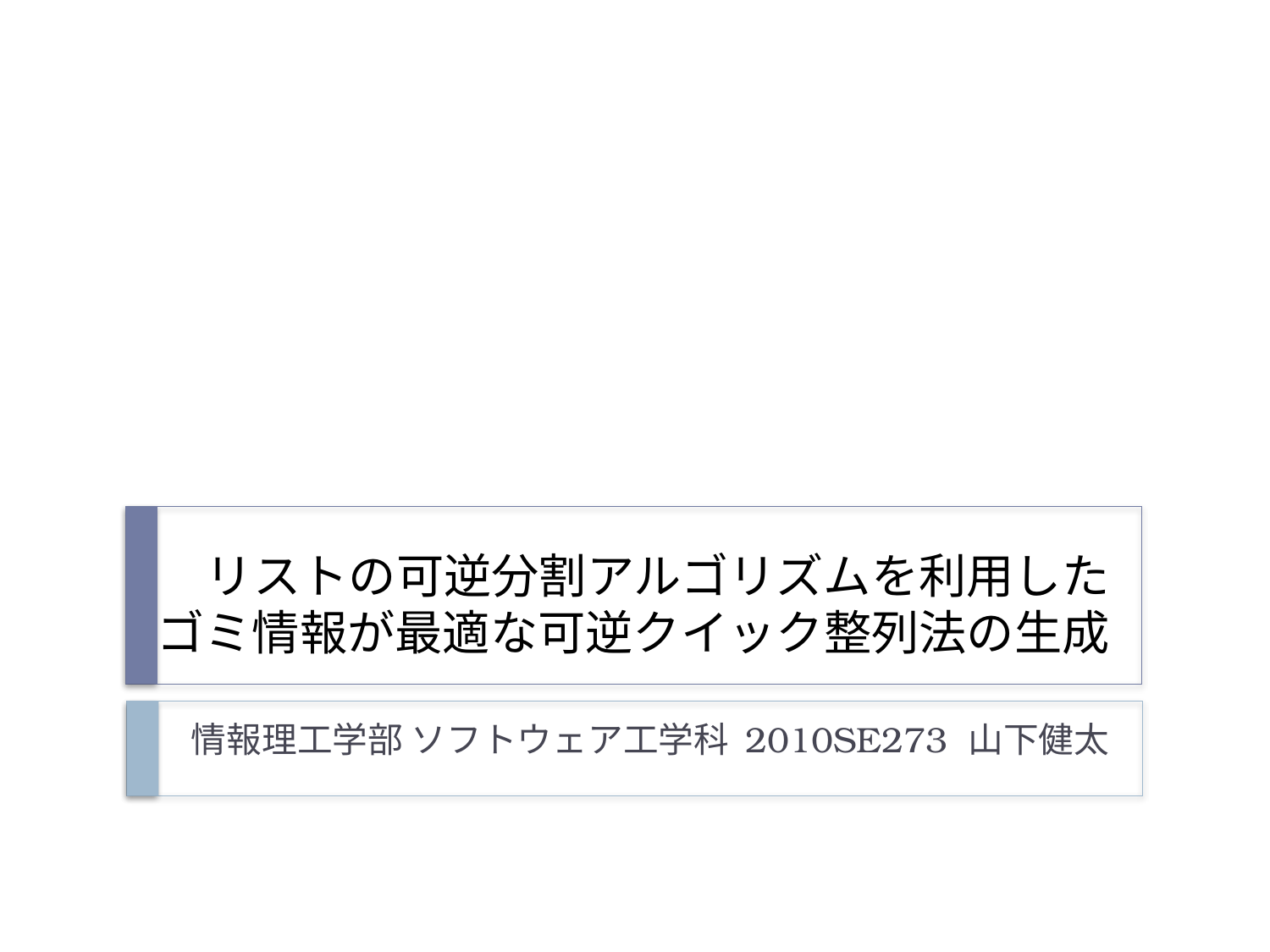

# リストの可逆分割アルゴリズムを利用した ゴミ情報が最適な可逆クイック整列法の生成
情報理工学部 ソフトウェア工学科 2010SE273 山下健太